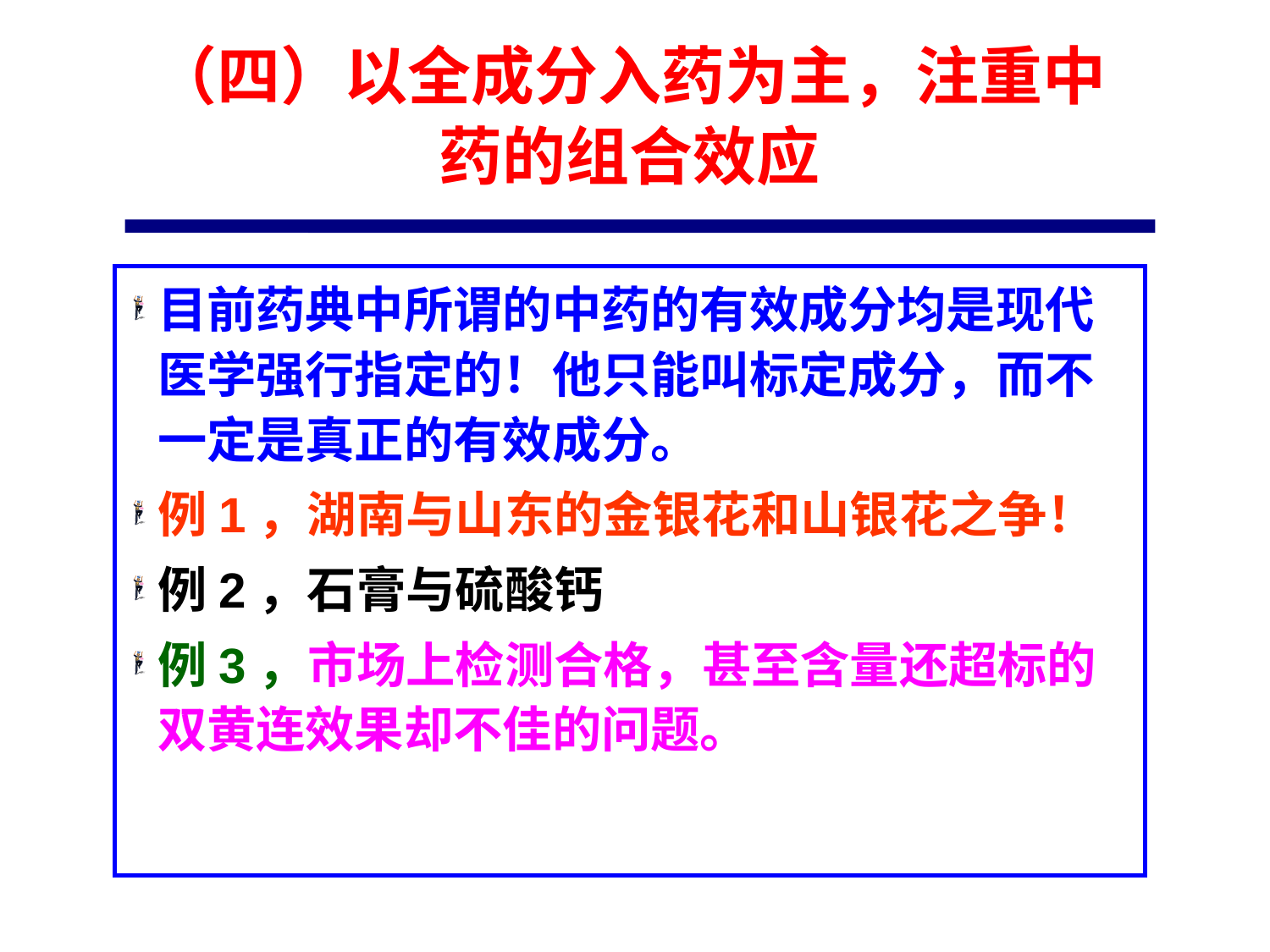

（四）以全成分入药为主，注重中药的组合效应

目前药典中所谓的中药的有效成分均是现代医学强行指定的！他只能叫标定成分，而不一定是真正的有效成分。
例1，湖南与山东的金银花和山银花之争！
例2，石膏与硫酸钙
例3，市场上检测合格，甚至含量还超标的双黄连效果却不佳的问题。